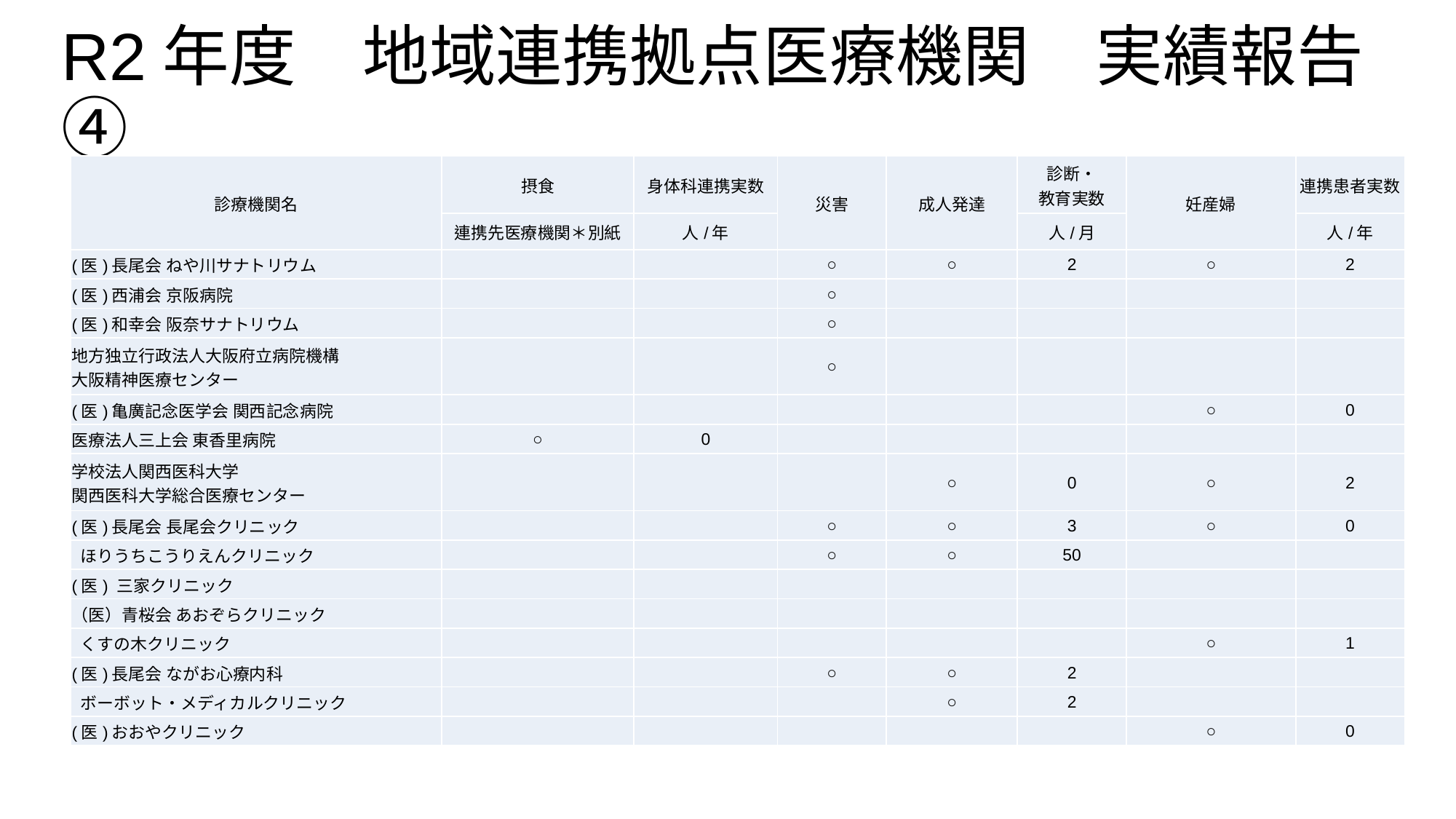

# R2年度　地域連携拠点医療機関　実績報告④
| 診療機関名 | 摂食 | 身体科連携実数 | 災害 | 成人発達 | 診断・ 教育実数 | 妊産婦 | 連携患者実数 |
| --- | --- | --- | --- | --- | --- | --- | --- |
|  | 連携先医療機関＊別紙 | 人/年 |  |  | 人/月 |  | 人/年 |
| (医)長尾会 ねや川サナトリウム |  |  | ○ | ○ | 2 | ○ | 2 |
| (医)西浦会 京阪病院 |  |  | ○ |  |  |  |  |
| (医)和幸会 阪奈サナトリウム |  |  | ○ |  |  |  |  |
| 地方独立行政法人大阪府立病院機構　 大阪精神医療センター |  |  | ○ |  |  |  |  |
| (医)亀廣記念医学会 関西記念病院 |  |  |  |  |  | ○ | 0 |
| 医療法人三上会 東香里病院 | ○ | 0 |  |  |  |  |  |
| 学校法人関西医科大学 関西医科大学総合医療センター |  |  |  | ○ | 0 | ○ | 2 |
| (医)長尾会 長尾会クリニック |  |  | ○ | ○ | 3 | ○ | 0 |
| ほりうちこうりえんクリニック |  |  | ○ | ○ | 50 |  |  |
| (医) 三家クリニック |  |  |  |  |  |  |  |
| （医）青桜会 あおぞらクリニック |  |  |  |  |  |  |  |
| くすの木クリニック |  |  |  |  |  | ○ | 1 |
| (医)長尾会 ながお心療内科 |  |  | ○ | ○ | 2 |  |  |
| ボーボット・メディカルクリニック |  |  |  | ○ | 2 |  |  |
| (医)おおやクリニック |  |  |  |  |  | ○ | 0 |